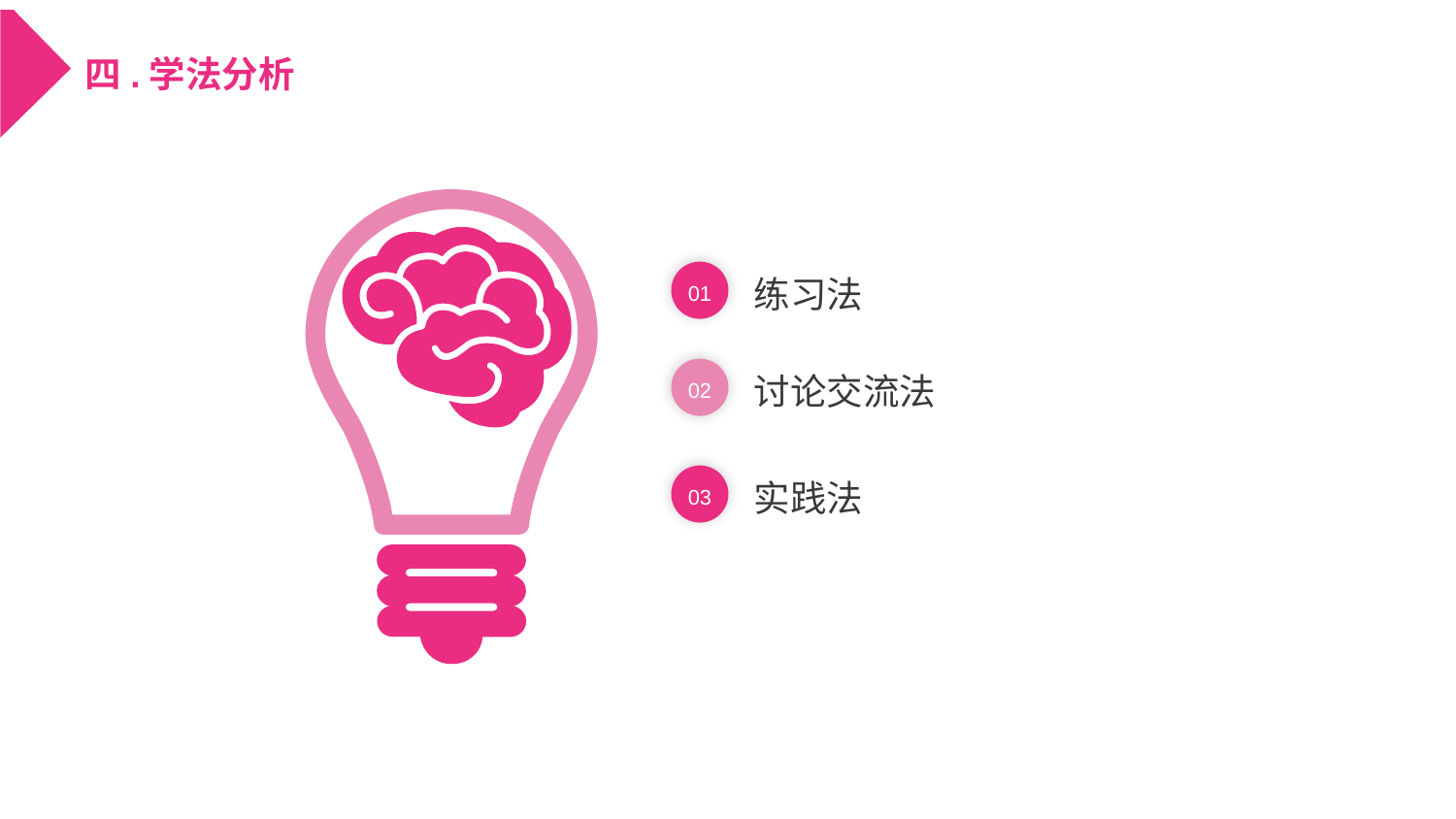

四.学法分析

01
练习法
02
讨论交流法
03
实践法